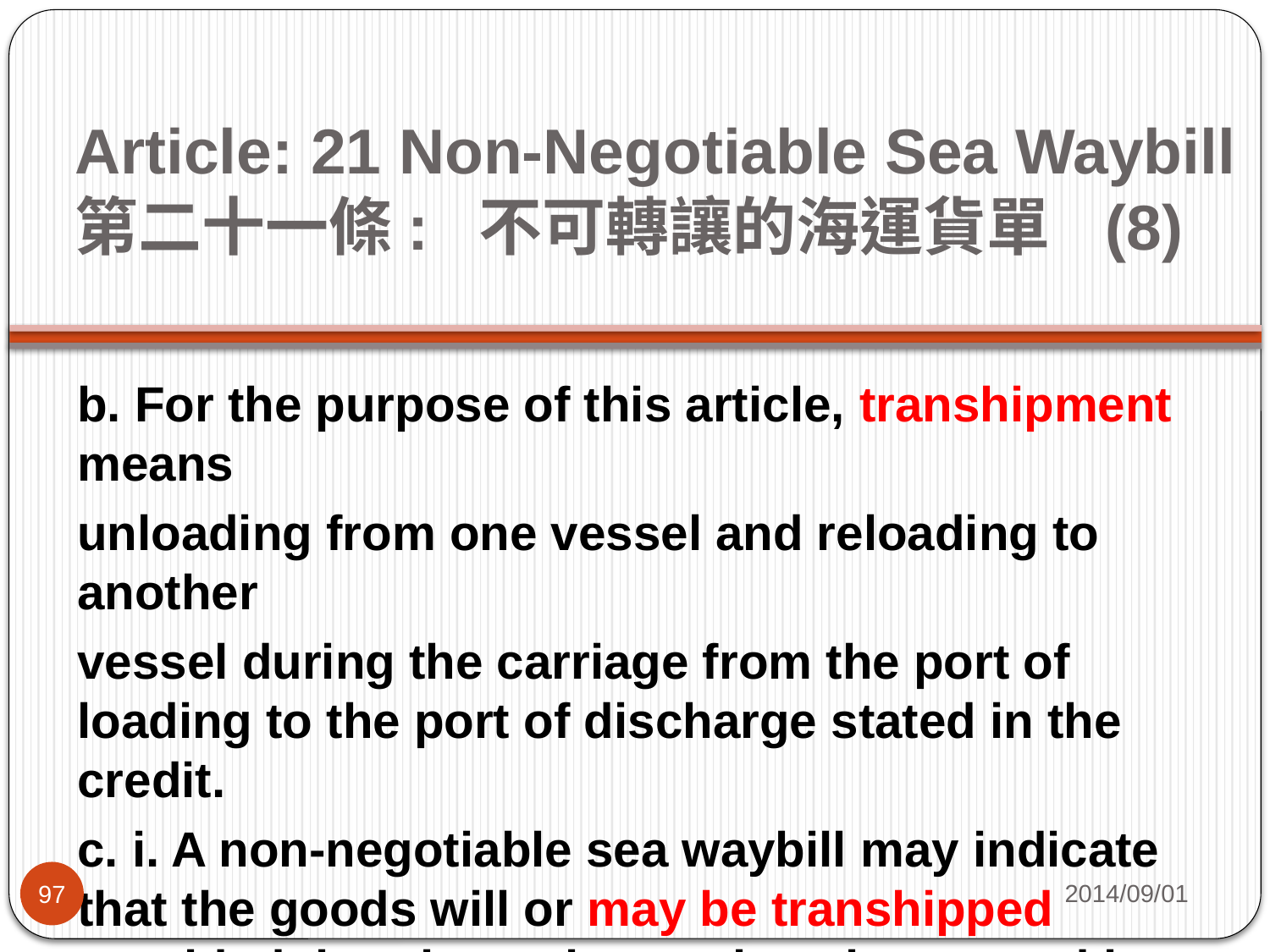

# Article: 21 Non-Negotiable Sea Waybill 第二十一條:  不可轉讓的海運貨單   (8)
b. For the purpose of this article, transhipment means
unloading from one vessel and reloading to another
vessel during the carriage from the port of loading to the port of discharge stated in the credit.
c. i. A non-negotiable sea waybill may indicate that the goods will or may be transhipped provided that the entire carriage is covered by one and the same non-negotiable sea waybill.

2014/09/01
97